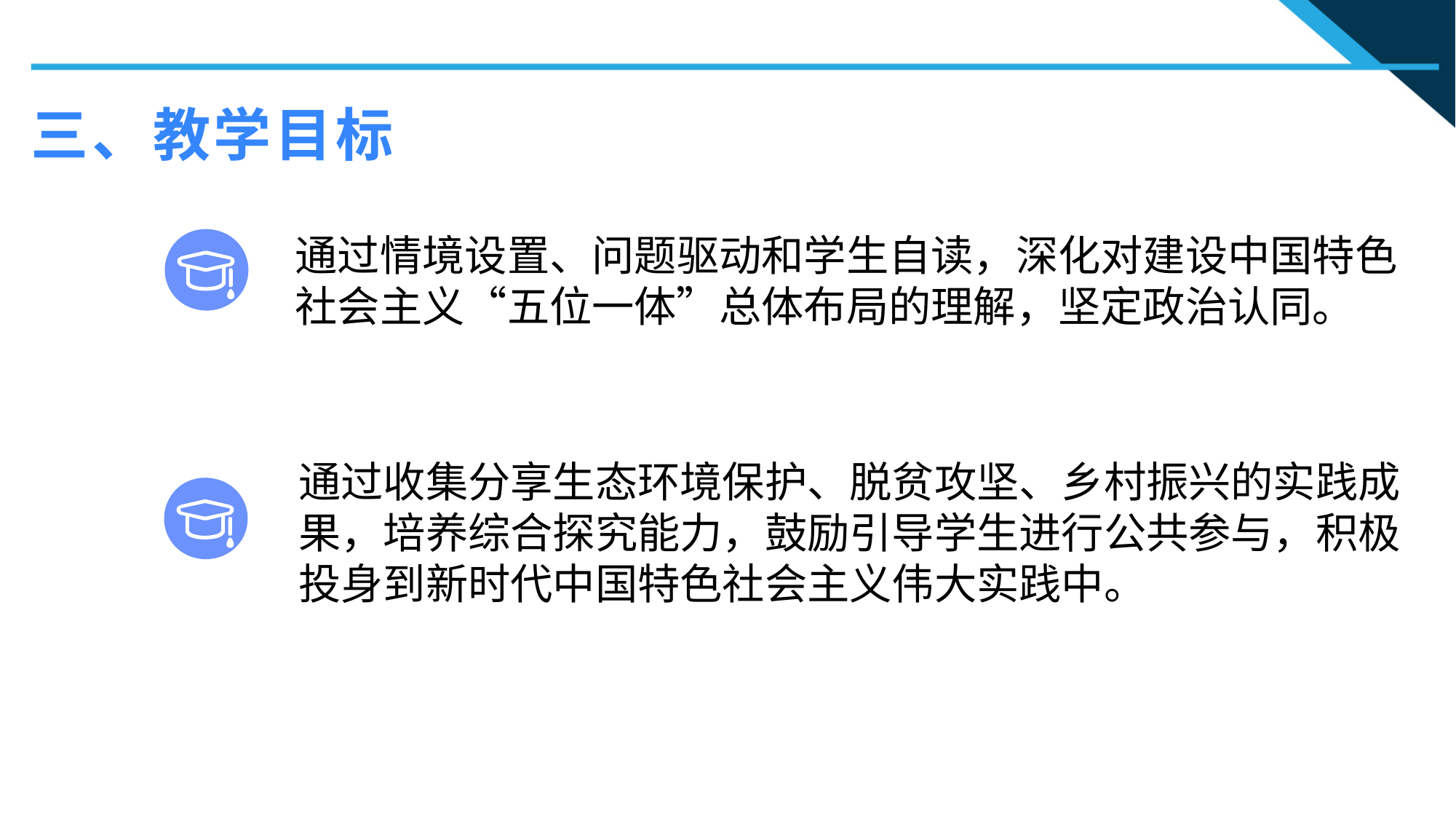

三、教学目标

通过情境设置、问题驱动和学生自读，深化对建设中国特色社会主义“五位一体”总体布局的理解，坚定政治认同。
1
通过收集分享生态环境保护、脱贫攻坚、乡村振兴的实践成果，培养综合探究能力，鼓励引导学生进行公共参与，积极投身到新时代中国特色社会主义伟大实践中。

n